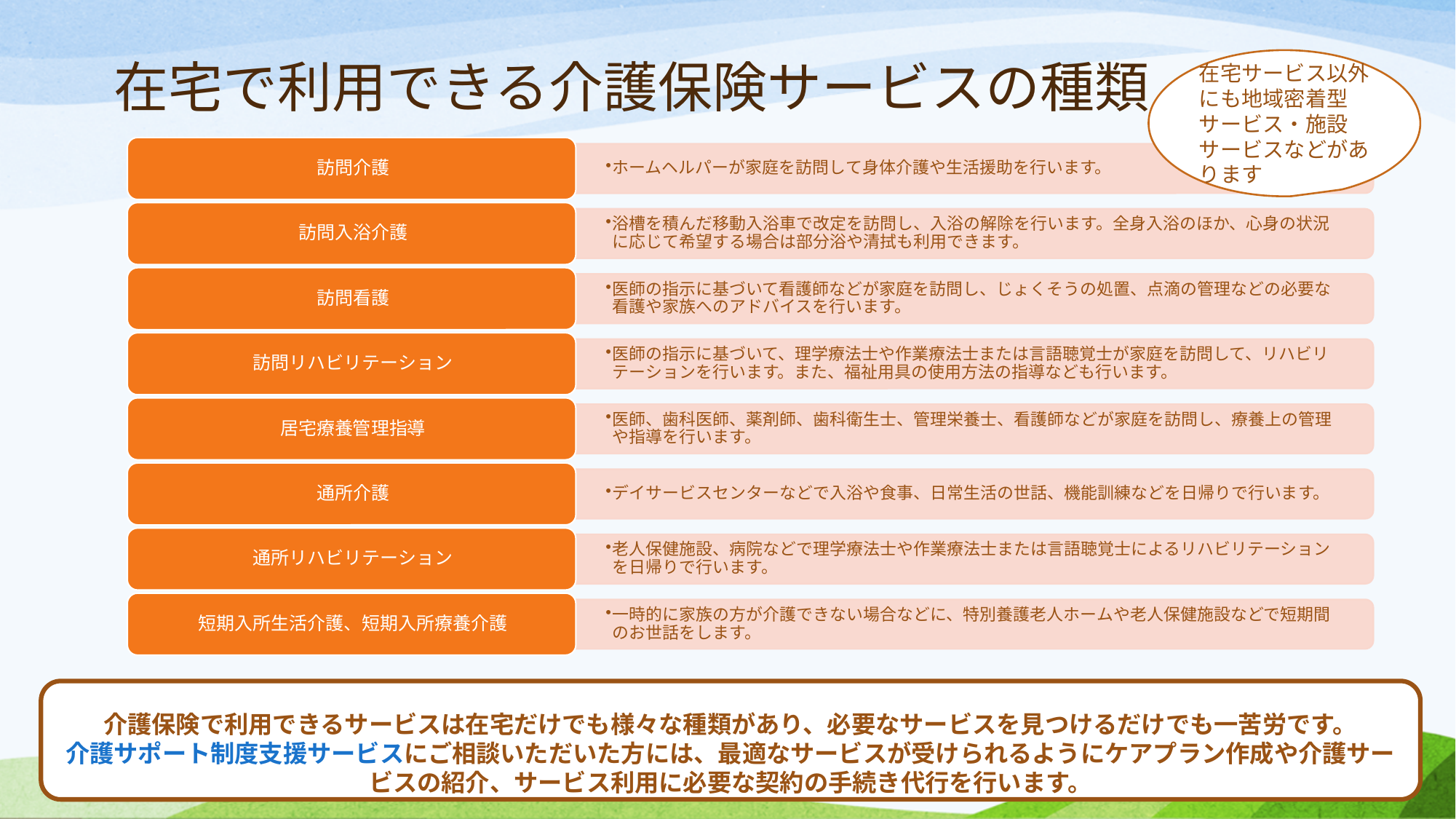

在宅サービス以外にも地域密着型サービス・施設サービスなどがあります
在宅で利用できる介護保険サービスの種類
ホームヘルパーが家庭を訪問して身体介護や生活援助を行います。
訪問介護
浴槽を積んだ移動入浴車で改定を訪問し、入浴の解除を行います。全身入浴のほか、心身の状況に応じて希望する場合は部分浴や清拭も利用できます。
訪問入浴介護
医師の指示に基づいて看護師などが家庭を訪問し、じょくそうの処置、点滴の管理などの必要な看護や家族へのアドバイスを行います。
訪問看護
医師の指示に基づいて、理学療法士や作業療法士または言語聴覚士が家庭を訪問して、リハビリテーションを行います。また、福祉用具の使用方法の指導なども行います。
訪問リハビリテーション
医師、歯科医師、薬剤師、歯科衛生士、管理栄養士、看護師などが家庭を訪問し、療養上の管理や指導を行います。
居宅療養管理指導
デイサービスセンターなどで入浴や食事、日常生活の世話、機能訓練などを日帰りで行います。
通所介護
老人保健施設、病院などで理学療法士や作業療法士または言語聴覚士によるリハビリテーションを日帰りで行います。
通所リハビリテーション
一時的に家族の方が介護できない場合などに、特別養護老人ホームや老人保健施設などで短期間のお世話をします。
短期入所生活介護、短期入所療養介護
介護保険で利用できるサービスは在宅だけでも様々な種類があり、必要なサービスを見つけるだけでも一苦労です。
介護サポート制度支援サービスにご相談いただいた方には、最適なサービスが受けられるようにケアプラン作成や介護サービスの紹介、サービス利用に必要な契約の手続き代行を行います。